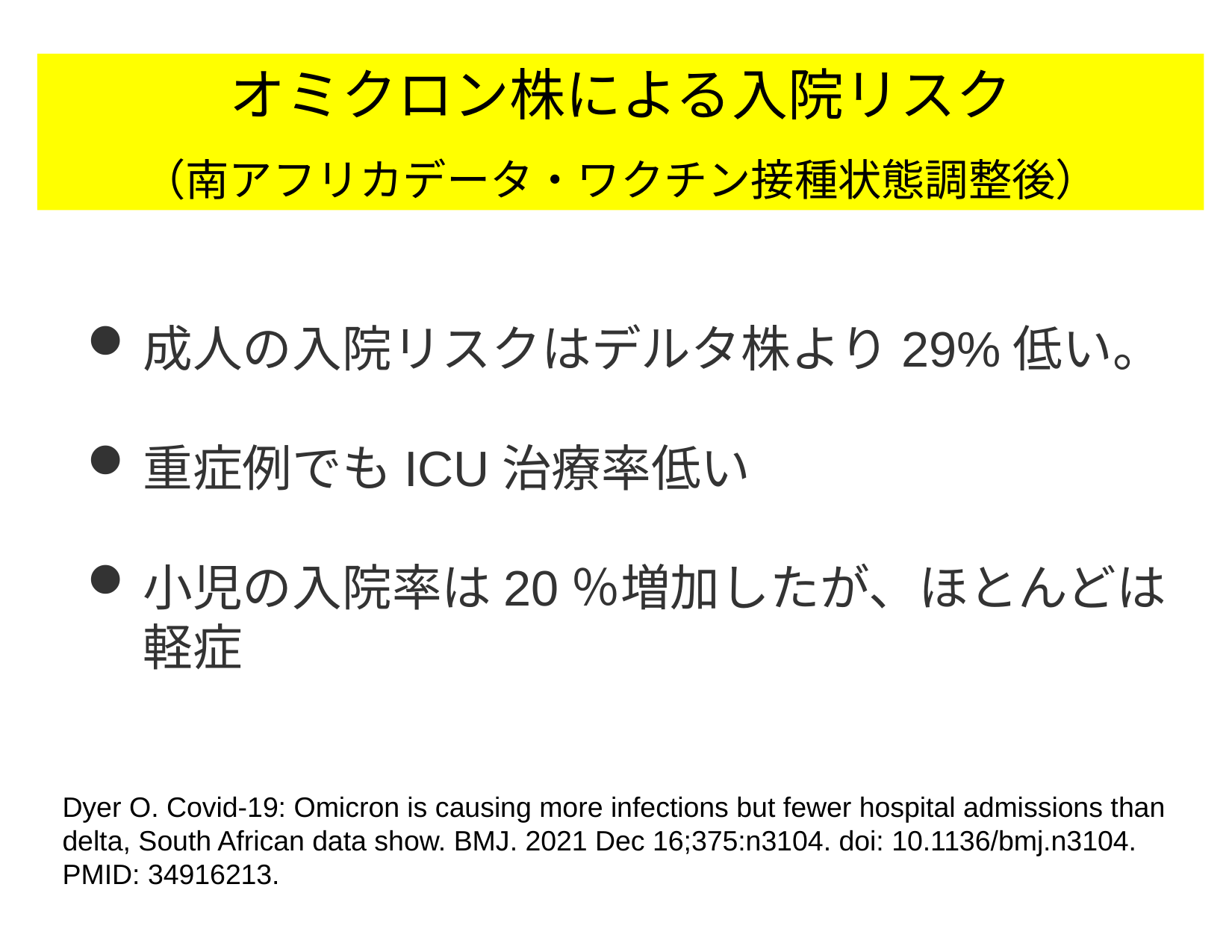

オミクロン株による入院リスク

（南アフリカデータ・ワクチン接種状態調整後）

成人の入院リスクはデルタ株より29%低い。

重症例でもICU治療率低い

小児の入院率は20％増加したが、ほとんどは軽症
Dyer O. Covid-19: Omicron is causing more infections but fewer hospital admissions than delta, South African data show. BMJ. 2021 Dec 16;375:n3104. doi: 10.1136/bmj.n3104. PMID: 34916213.